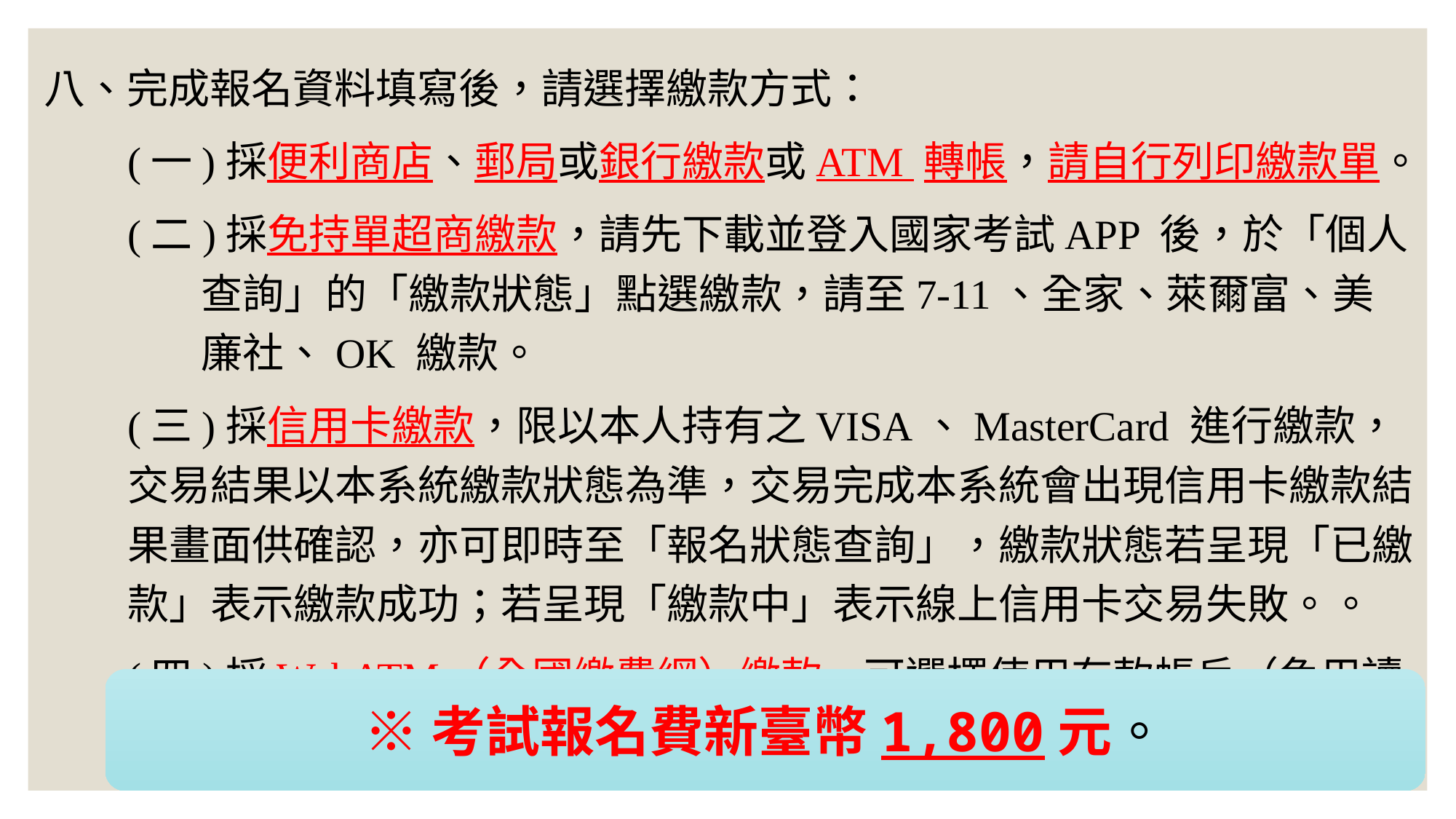

八、完成報名資料填寫後，請選擇繳款方式：
(一)採便利商店、郵局或銀行繳款或ATM 轉帳，請自行列印繳款單。
(二)採免持單超商繳款，請先下載並登入國家考試APP 後，於「個人查詢」的「繳款狀態」點選繳款，請至7-11、全家、萊爾富、美廉社、OK 繳款。
(三)採信用卡繳款，限以本人持有之VISA、MasterCard 進行繳款，交易結果以本系統繳款狀態為準，交易完成本系統會出現信用卡繳款結果畫面供確認，亦可即時至「報名狀態查詢」，繳款狀態若呈現「已繳款」表示繳款成功；若呈現「繳款中」表示線上信用卡交易失敗。。
(四)採WebATM（全國繳費網）繳款，可選擇使用存款帳戶（免用讀卡機）或晶片金融卡進行線上轉帳繳費，免收轉帳手續費。
※考試報名費新臺幣1,800元。